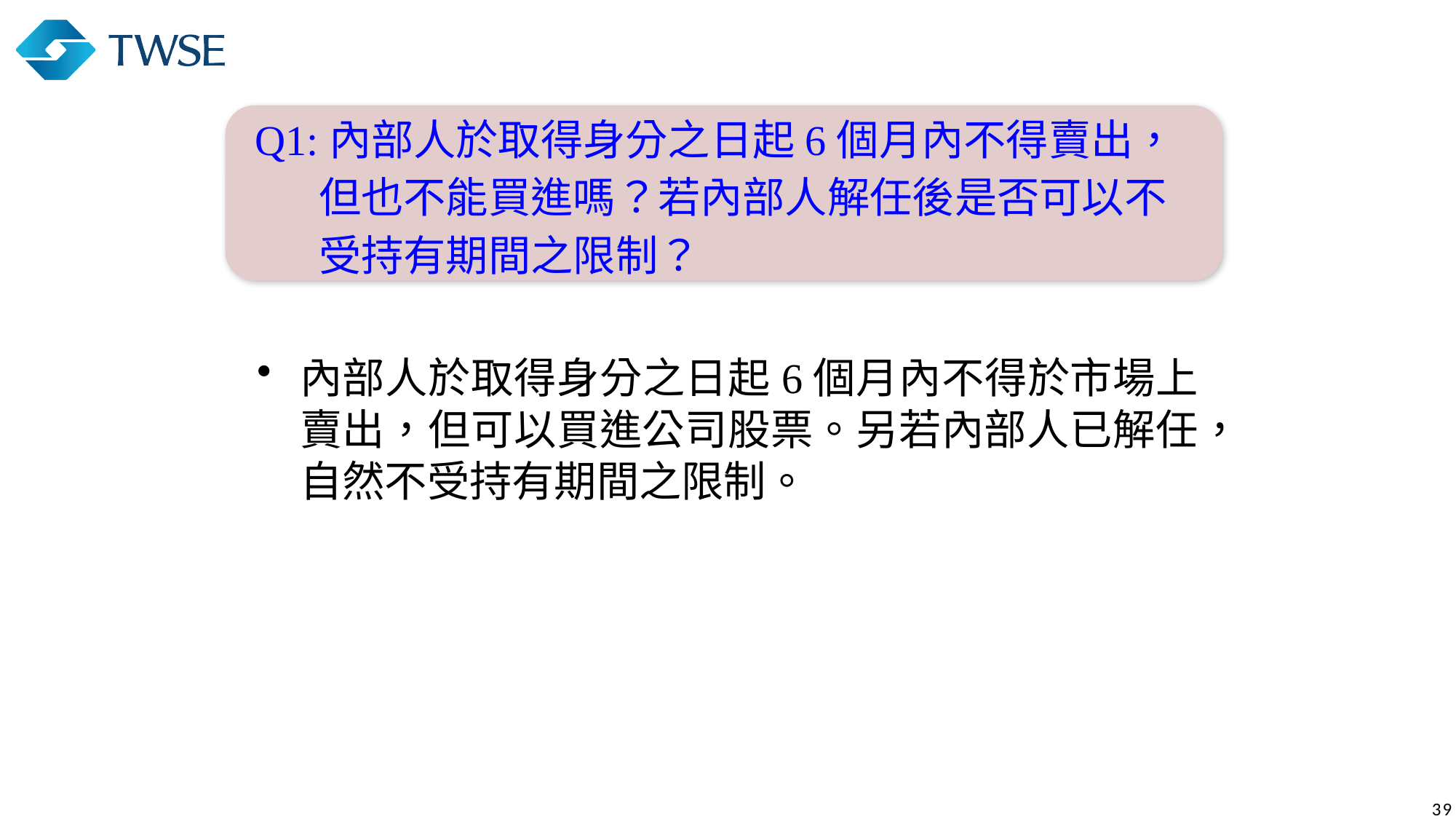

Q1:內部人於取得身分之日起6個月內不得賣出，但也不能買進嗎？若內部人解任後是否可以不受持有期間之限制？
內部人於取得身分之日起6個月內不得於市場上賣出，但可以買進公司股票。另若內部人已解任，自然不受持有期間之限制。

39